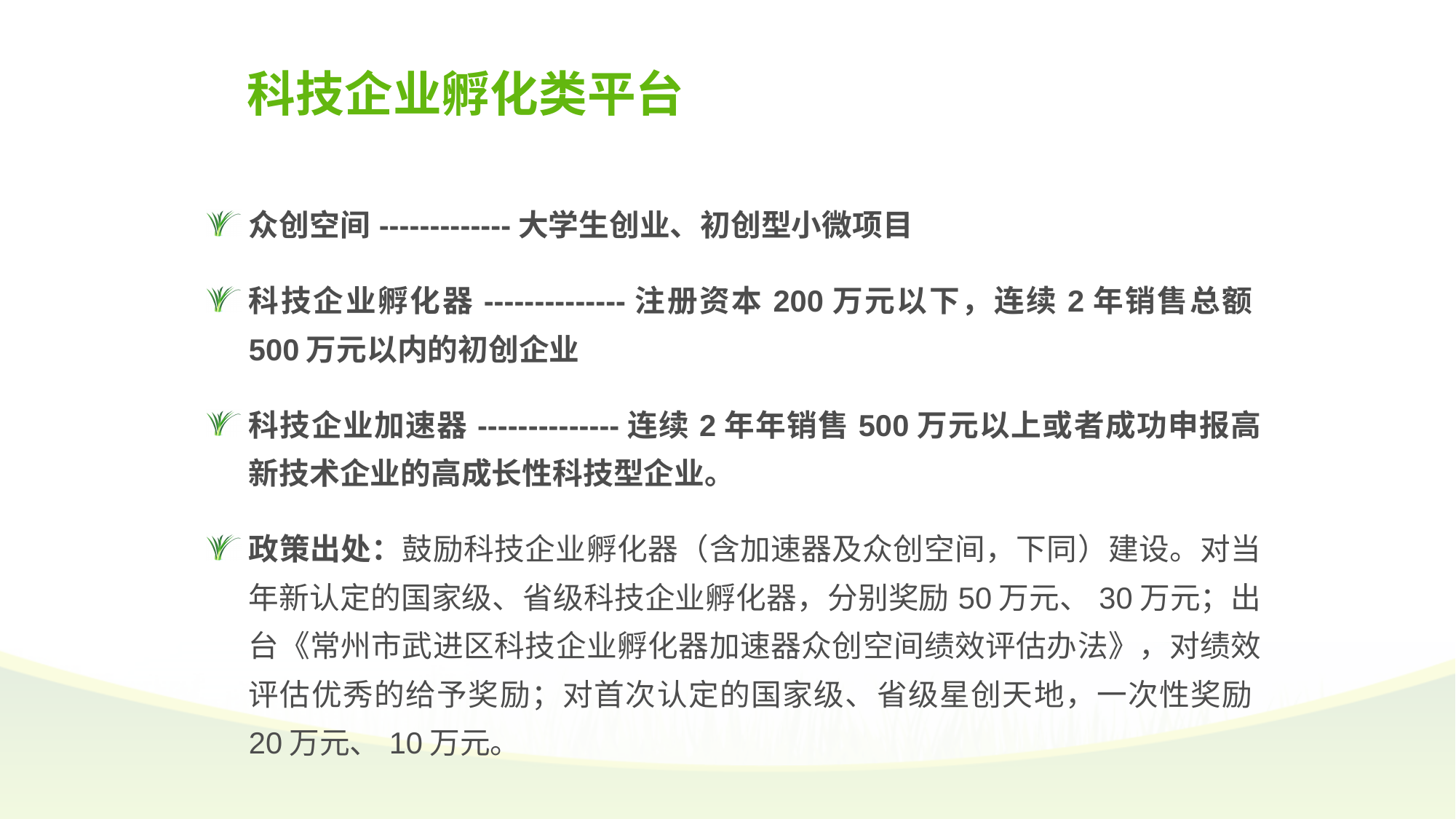

科技企业孵化类平台
众创空间-------------大学生创业、初创型小微项目
科技企业孵化器--------------注册资本200万元以下，连续2年销售总额500万元以内的初创企业
科技企业加速器--------------连续2年年销售500万元以上或者成功申报高新技术企业的高成长性科技型企业。
政策出处：鼓励科技企业孵化器（含加速器及众创空间，下同）建设。对当年新认定的国家级、省级科技企业孵化器，分别奖励50万元、30万元；出台《常州市武进区科技企业孵化器加速器众创空间绩效评估办法》，对绩效评估优秀的给予奖励；对首次认定的国家级、省级星创天地，一次性奖励20万元、10万元。